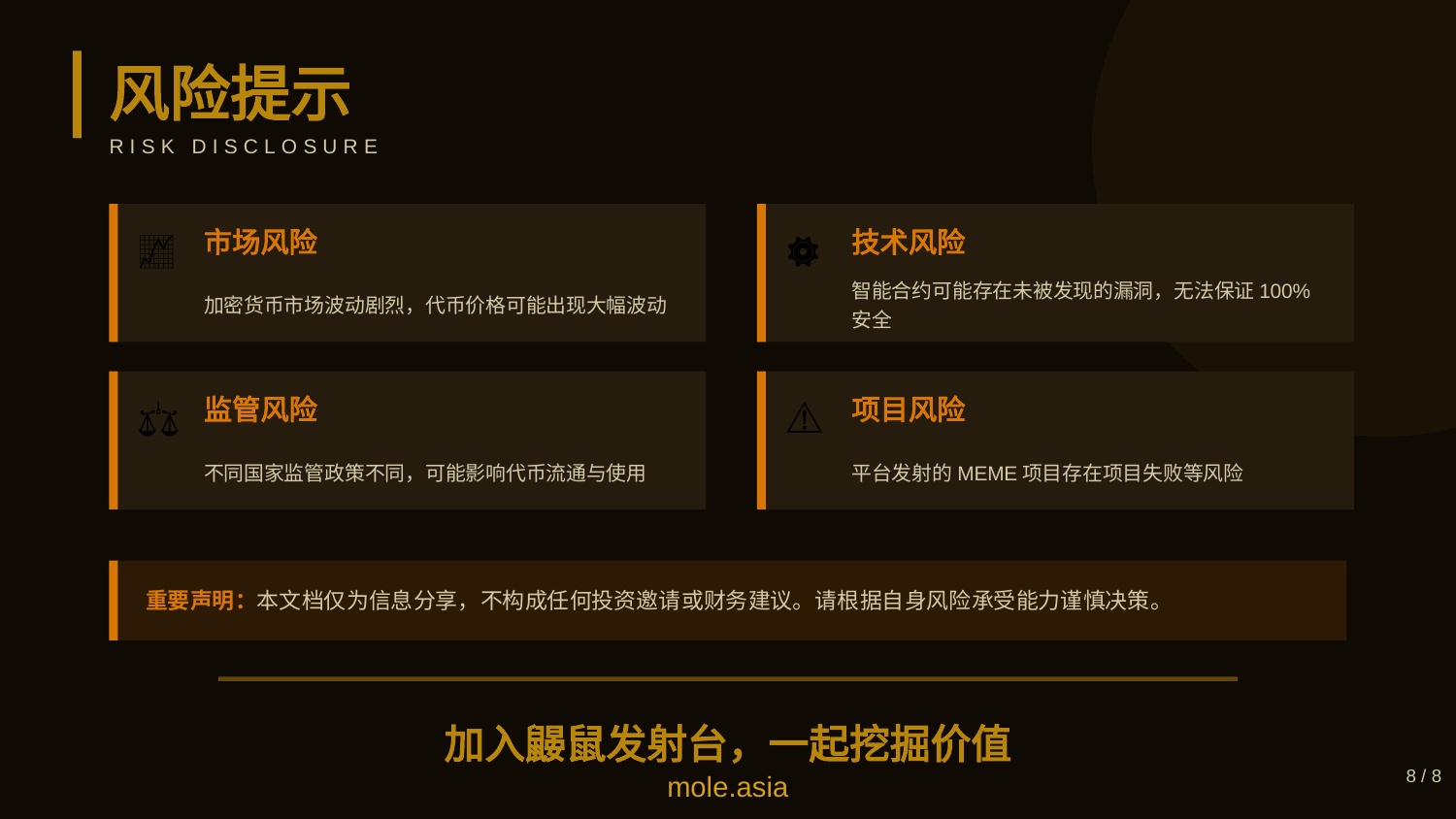

风险提示

RISK DISCLOSURE

市场风险
技术风险
📈
⚙️
加密货币市场波动剧烈，代币价格可能出现大幅波动
智能合约可能存在未被发现的漏洞，无法保证100%安全

监管风险
项目风险
⚖️
⚠️
不同国家监管政策不同，可能影响代币流通与使用
平台发射的MEME项目存在项目失败等风险

重要声明：本文档仅为信息分享，不构成任何投资邀请或财务建议。请根据自身风险承受能力谨慎决策。

加入鼹鼠发射台，一起挖掘价值
8 / 8
mole.asia